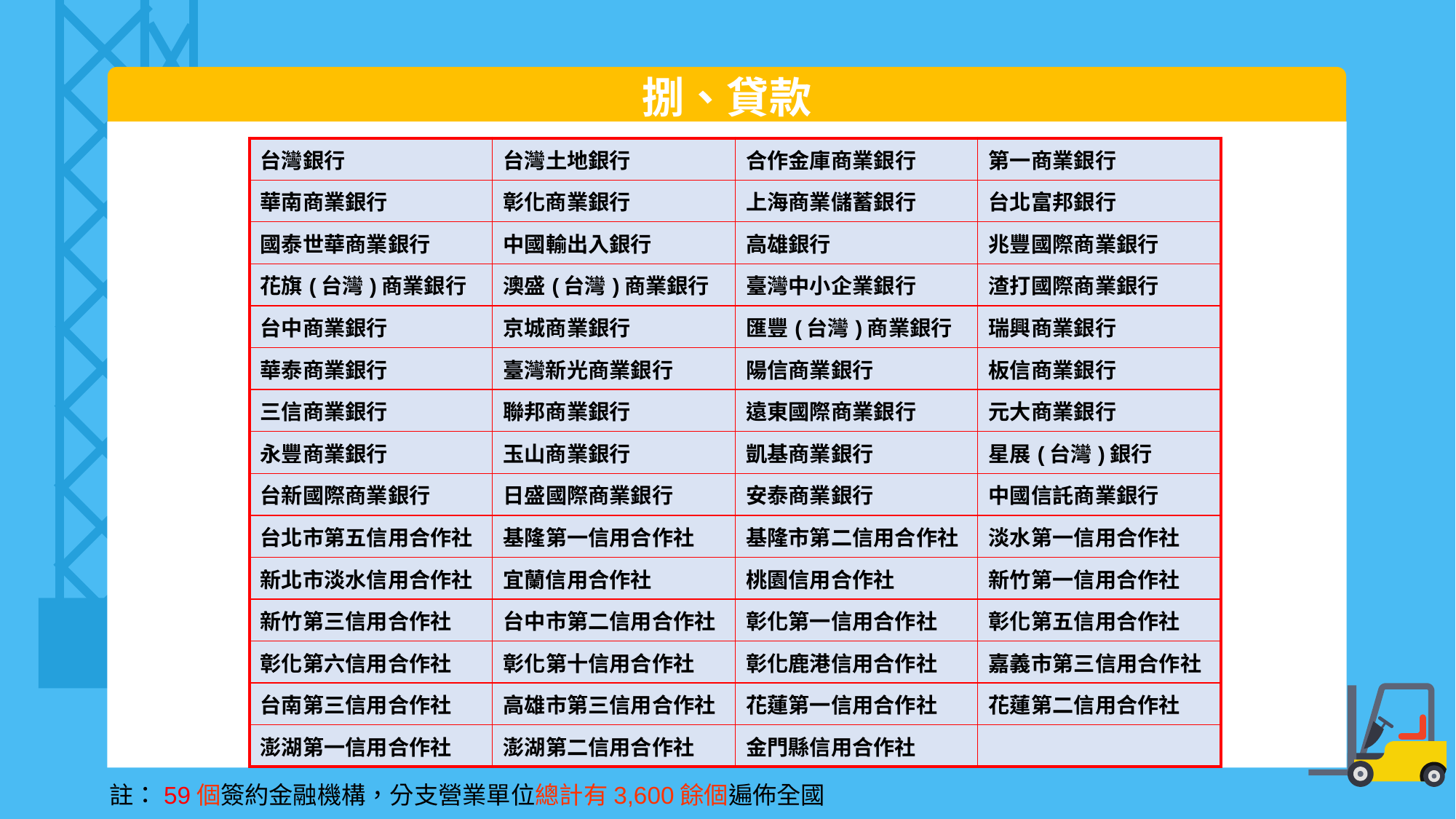

捌、貸款

| 台灣銀行 | 台灣土地銀行 | 合作金庫商業銀行 | 第一商業銀行 |
| --- | --- | --- | --- |
| 華南商業銀行 | 彰化商業銀行 | 上海商業儲蓄銀行 | 台北富邦銀行 |
| 國泰世華商業銀行 | 中國輸出入銀行 | 高雄銀行 | 兆豐國際商業銀行 |
| 花旗(台灣)商業銀行 | 澳盛(台灣)商業銀行 | 臺灣中小企業銀行 | 渣打國際商業銀行 |
| 台中商業銀行 | 京城商業銀行 | 匯豐(台灣)商業銀行 | 瑞興商業銀行 |
| 華泰商業銀行 | 臺灣新光商業銀行 | 陽信商業銀行 | 板信商業銀行 |
| 三信商業銀行 | 聯邦商業銀行 | 遠東國際商業銀行 | 元大商業銀行 |
| 永豐商業銀行 | 玉山商業銀行 | 凱基商業銀行 | 星展(台灣)銀行 |
| 台新國際商業銀行 | 日盛國際商業銀行 | 安泰商業銀行 | 中國信託商業銀行 |
| 台北市第五信用合作社 | 基隆第一信用合作社 | 基隆市第二信用合作社 | 淡水第一信用合作社 |
| 新北市淡水信用合作社 | 宜蘭信用合作社 | 桃園信用合作社 | 新竹第一信用合作社 |
| 新竹第三信用合作社 | 台中市第二信用合作社 | 彰化第一信用合作社 | 彰化第五信用合作社 |
| 彰化第六信用合作社 | 彰化第十信用合作社 | 彰化鹿港信用合作社 | 嘉義市第三信用合作社 |
| 台南第三信用合作社 | 高雄市第三信用合作社 | 花蓮第一信用合作社 | 花蓮第二信用合作社 |
| 澎湖第一信用合作社 | 澎湖第二信用合作社 | 金門縣信用合作社 |  |

註：59個簽約金融機構，分支營業單位總計有3,600餘個遍佈全國